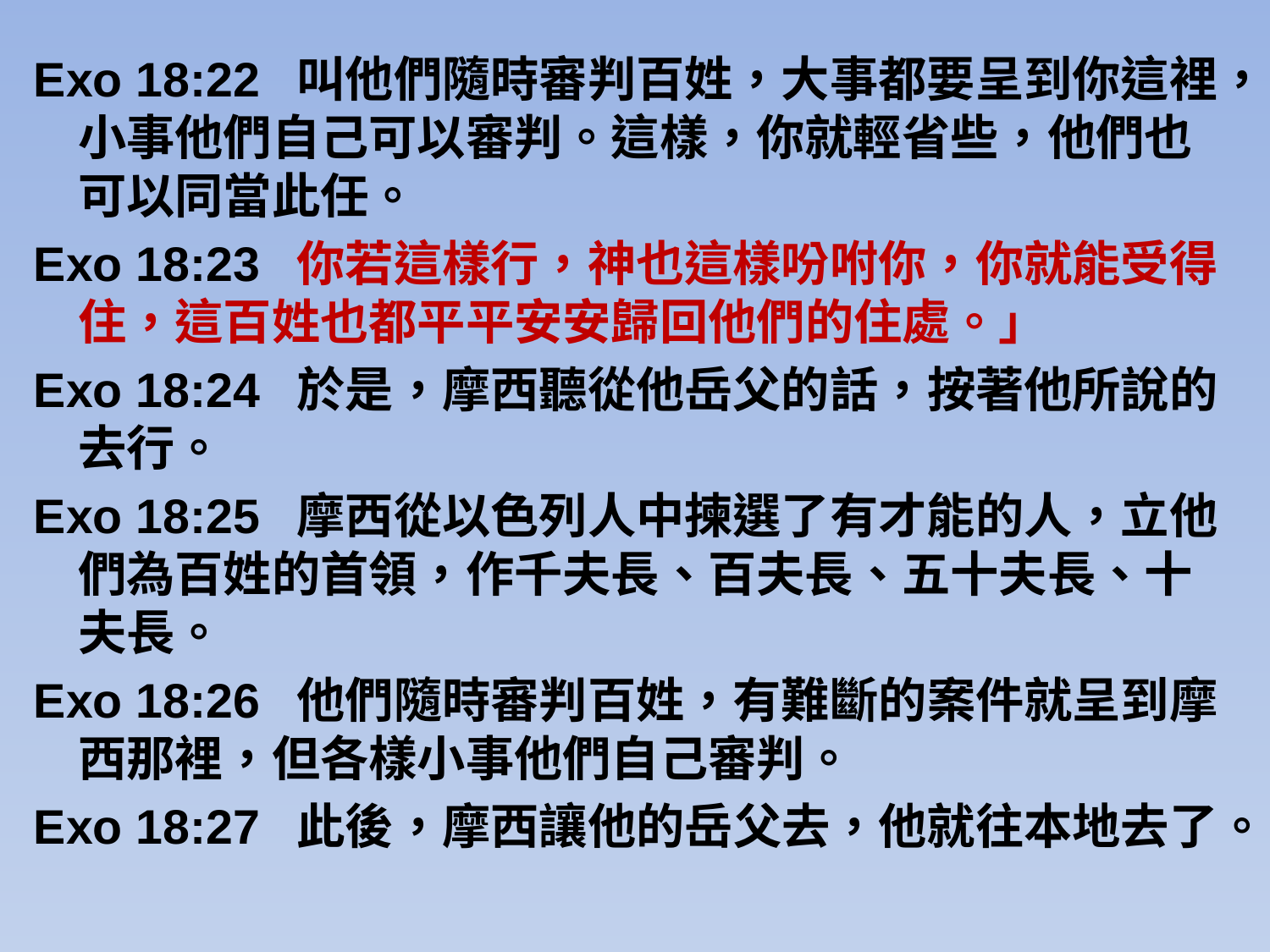

Exo 18:22  叫他們隨時審判百姓，大事都要呈到你這裡，小事他們自己可以審判。這樣，你就輕省些，他們也可以同當此任。
Exo 18:23  你若這樣行，神也這樣吩咐你，你就能受得住，這百姓也都平平安安歸回他們的住處。」
Exo 18:24  於是，摩西聽從他岳父的話，按著他所說的去行。
Exo 18:25  摩西從以色列人中揀選了有才能的人，立他們為百姓的首領，作千夫長、百夫長、五十夫長、十夫長。
Exo 18:26  他們隨時審判百姓，有難斷的案件就呈到摩西那裡，但各樣小事他們自己審判。
Exo 18:27  此後，摩西讓他的岳父去，他就往本地去了。